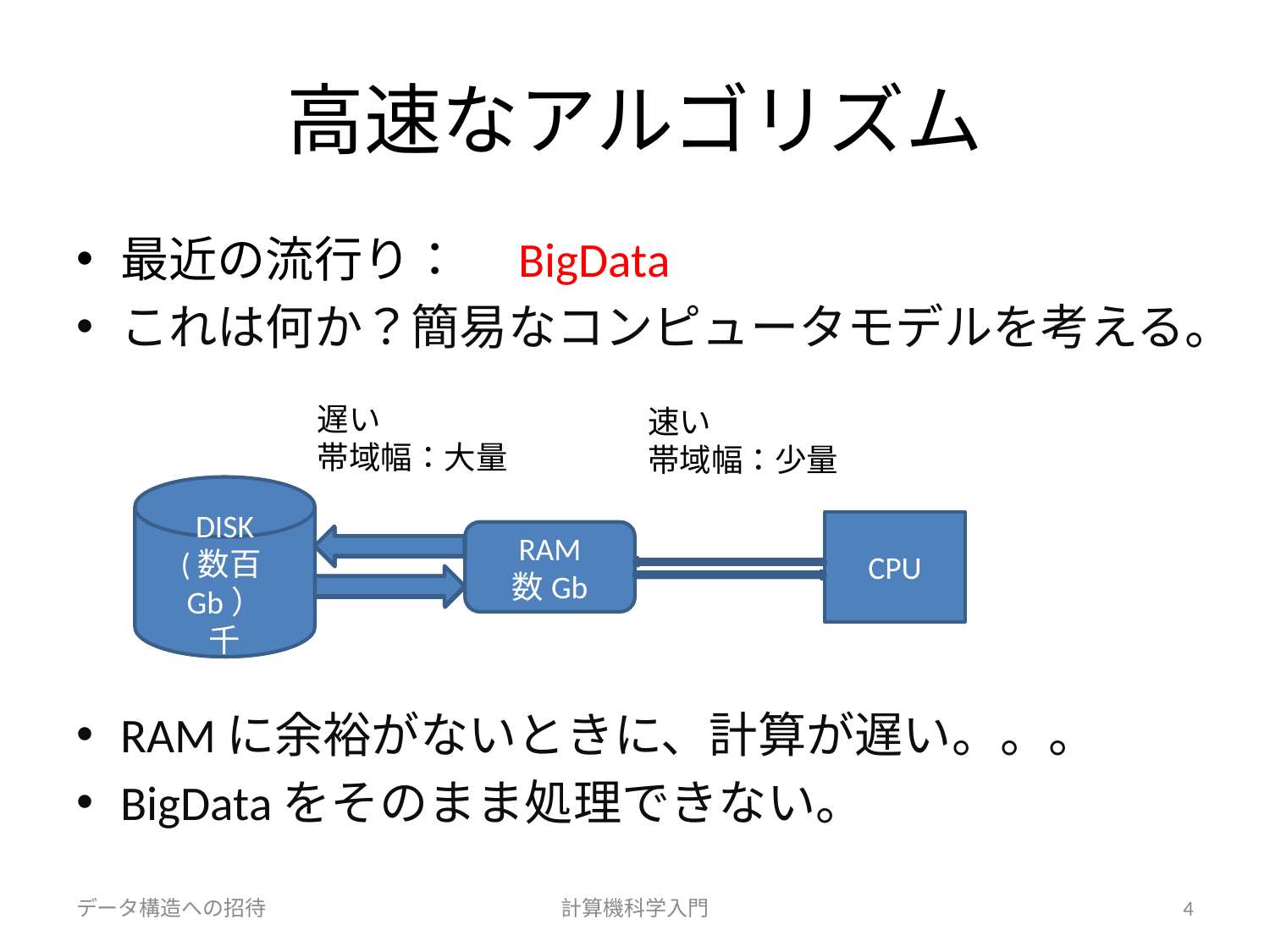

# 高速なアルゴリズム
最近の流行り：　BigData
これは何か？簡易なコンピュータモデルを考える。

RAMに余裕がないときに、計算が遅い。。。
BigDataをそのまま処理できない。
遅い
帯域幅：大量
速い
帯域幅：少量
DISK
(数百Gb）
千
CPU
RAM
数Gb

データ構造への招待
計算機科学入門
4